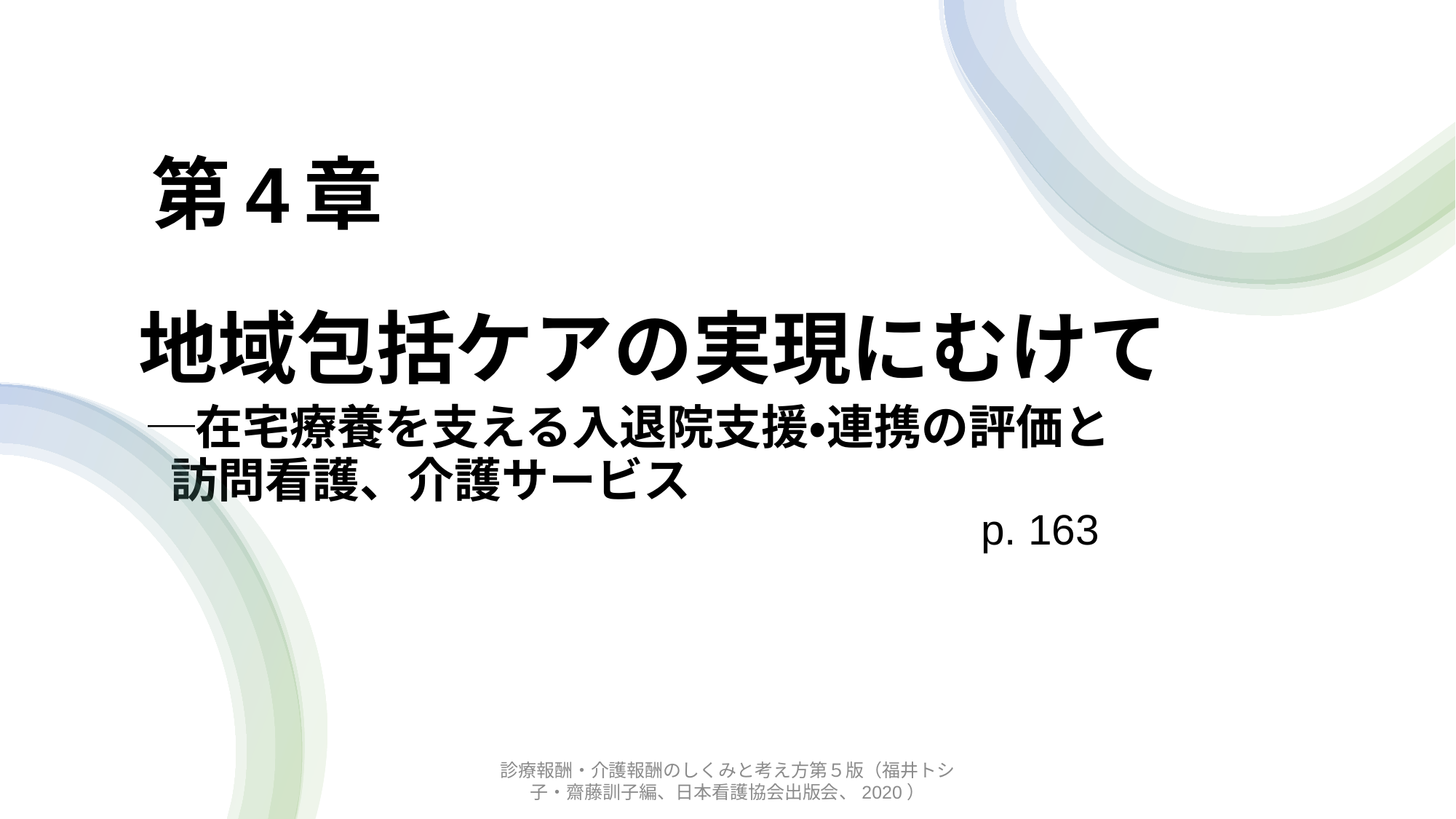

# 第4章 地域包括ケアの実現にむけて ─在宅療養を支える入退院支援・連携の評価と 訪問看護、介護サービス p. 163

診療報酬・介護報酬のしくみと考え方第５版（福井トシ子・齋藤訓子編、日本看護協会出版会、2020）